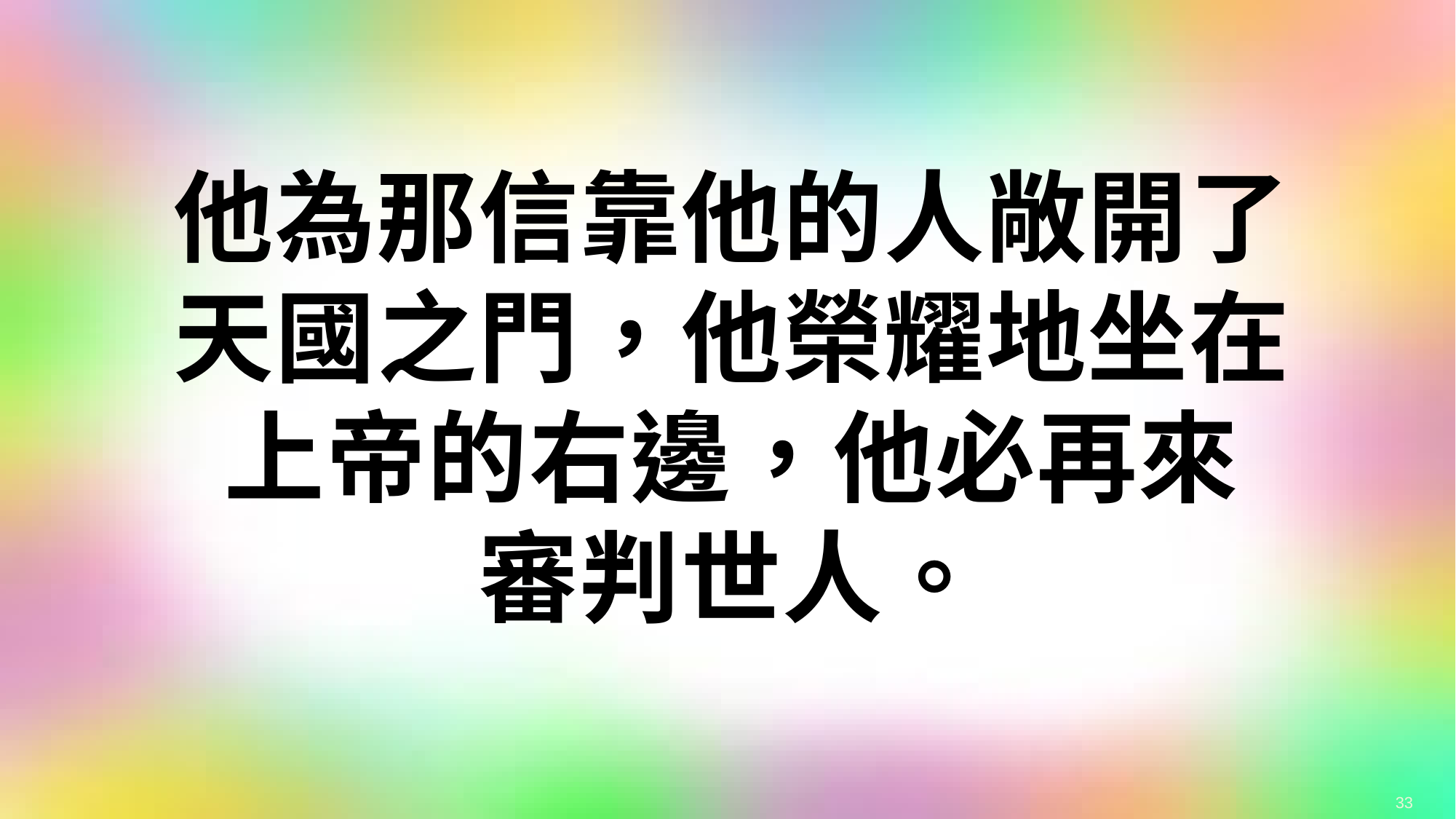

他為那信靠他的人敞開了
天國之門，他榮耀地坐在
上帝的右邊，他必再來
審判世人。
33